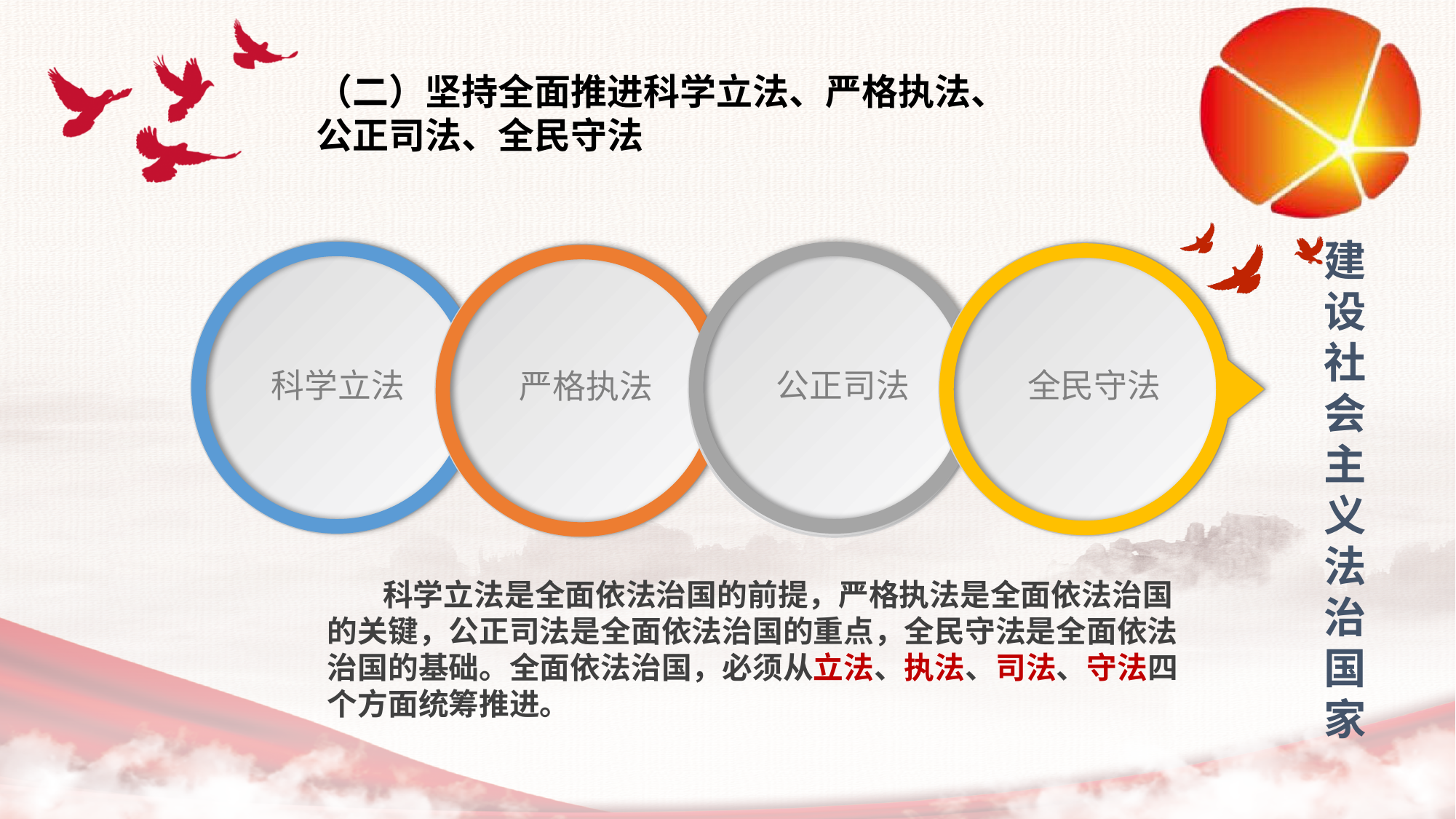

（二）坚持全面推进科学立法、严格执法、公正司法、全民守法
建设社会主义法治国家

严格执法

公正司法

科学立法
全民守法
       科学立法是全面依法治国的前提，严格执法是全面依法治国的关键，公正司法是全面依法治国的重点，全民守法是全面依法治国的基础。全面依法治国，必须从立法、执法、司法、守法四个方面统筹推进。